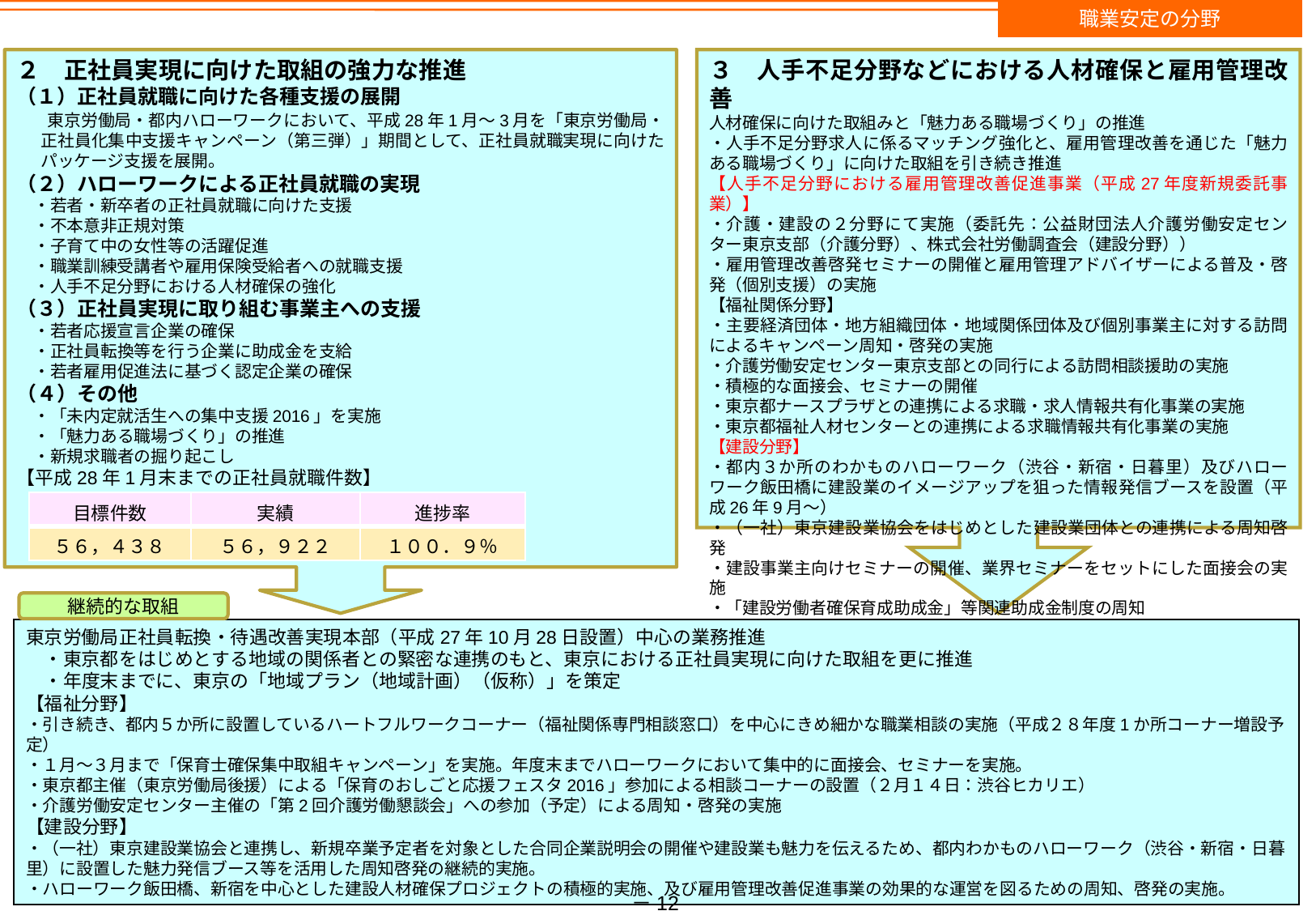

職業安定の分野

２　正社員実現に向けた取組の強力な推進
（１）正社員就職に向けた各種支援の展開
      東京労働局・都内ハローワークにおいて、平成28年1月～3月を「東京労働局・正社員化集中支援キャンペーン（第三弾）」期間として、正社員就職実現に向けたパッケージ支援を展開。
（２）ハローワークによる正社員就職の実現
　・若者・新卒者の正社員就職に向けた支援
　・不本意非正規対策
　・子育て中の女性等の活躍促進
　・職業訓練受講者や雇用保険受給者への就職支援
　・人手不足分野における人材確保の強化
（３）正社員実現に取り組む事業主への支援
　・若者応援宣言企業の確保
　・正社員転換等を行う企業に助成金を支給
　・若者雇用促進法に基づく認定企業の確保
（４）その他
　・「未内定就活生への集中支援2016」を実施
　・「魅力ある職場づくり」の推進
　・新規求職者の掘り起こし
【平成28年1月末までの正社員就職件数】

３　人手不足分野などにおける人材確保と雇用管理改善
人材確保に向けた取組みと「魅力ある職場づくり」の推進
・人手不足分野求人に係るマッチング強化と、雇用管理改善を通じた「魅力ある職場づくり」に向けた取組を引き続き推進
【人手不足分野における雇用管理改善促進事業（平成27年度新規委託事業）】
・介護・建設の２分野にて実施（委託先：公益財団法人介護労働安定センター東京支部（介護分野）、株式会社労働調査会（建設分野））
・雇用管理改善啓発セミナーの開催と雇用管理アドバイザーによる普及・啓発（個別支援）の実施
【福祉関係分野】
・主要経済団体・地方組織団体・地域関係団体及び個別事業主に対する訪問によるキャンペーン周知・啓発の実施
・介護労働安定センター東京支部との同行による訪問相談援助の実施
・積極的な面接会、セミナーの開催
・東京都ナースプラザとの連携による求職・求人情報共有化事業の実施
・東京都福祉人材センターとの連携による求職情報共有化事業の実施
【建設分野】
・都内３か所のわかものハローワーク（渋谷・新宿・日暮里）及びハローワーク飯田橋に建設業のイメージアップを狙った情報発信ブースを設置（平成26年9月～）
・（一社）東京建設業協会をはじめとした建設業団体との連携による周知啓発
・建設事業主向けセミナーの開催、業界セミナーをセットにした面接会の実施
・「建設労働者確保育成助成金」等関連助成金制度の周知

| 目標件数 | 実績 | 進捗率 |
| --- | --- | --- |
| ５６，４３８ | ５６，９２２ | １００．９％ |
継続的な取組
東京労働局正社員転換・待遇改善実現本部（平成27年10月28日設置）中心の業務推進
　・東京都をはじめとする地域の関係者との緊密な連携のもと、東京における正社員実現に向けた取組を更に推進
　・年度末までに、東京の「地域プラン（地域計画）（仮称）」を策定
【福祉分野】
・引き続き、都内５か所に設置しているハートフルワークコーナー（福祉関係専門相談窓口）を中心にきめ細かな職業相談の実施（平成２８年度1か所コーナー増設予定）
・１月～３月まで「保育士確保集中取組キャンペーン」を実施。年度末までハローワークにおいて集中的に面接会、セミナーを実施。
・東京都主催（東京労働局後援）による「保育のおしごと応援フェスタ2016」参加による相談コーナーの設置（２月１４日：渋谷ヒカリエ）
・介護労働安定センター主催の「第2回介護労働懇談会」への参加（予定）による周知・啓発の実施
【建設分野】
・（一社）東京建設業協会と連携し、新規卒業予定者を対象とした合同企業説明会の開催や建設業も魅力を伝えるため、都内わかものハローワーク（渋谷・新宿・日暮里）に設置した魅力発信ブース等を活用した周知啓発の継続的実施。
・ハローワーク飯田橋、新宿を中心とした建設人材確保プロジェクトの積極的実施、及び雇用管理改善促進事業の効果的な運営を図るための周知、啓発の実施。
－12－